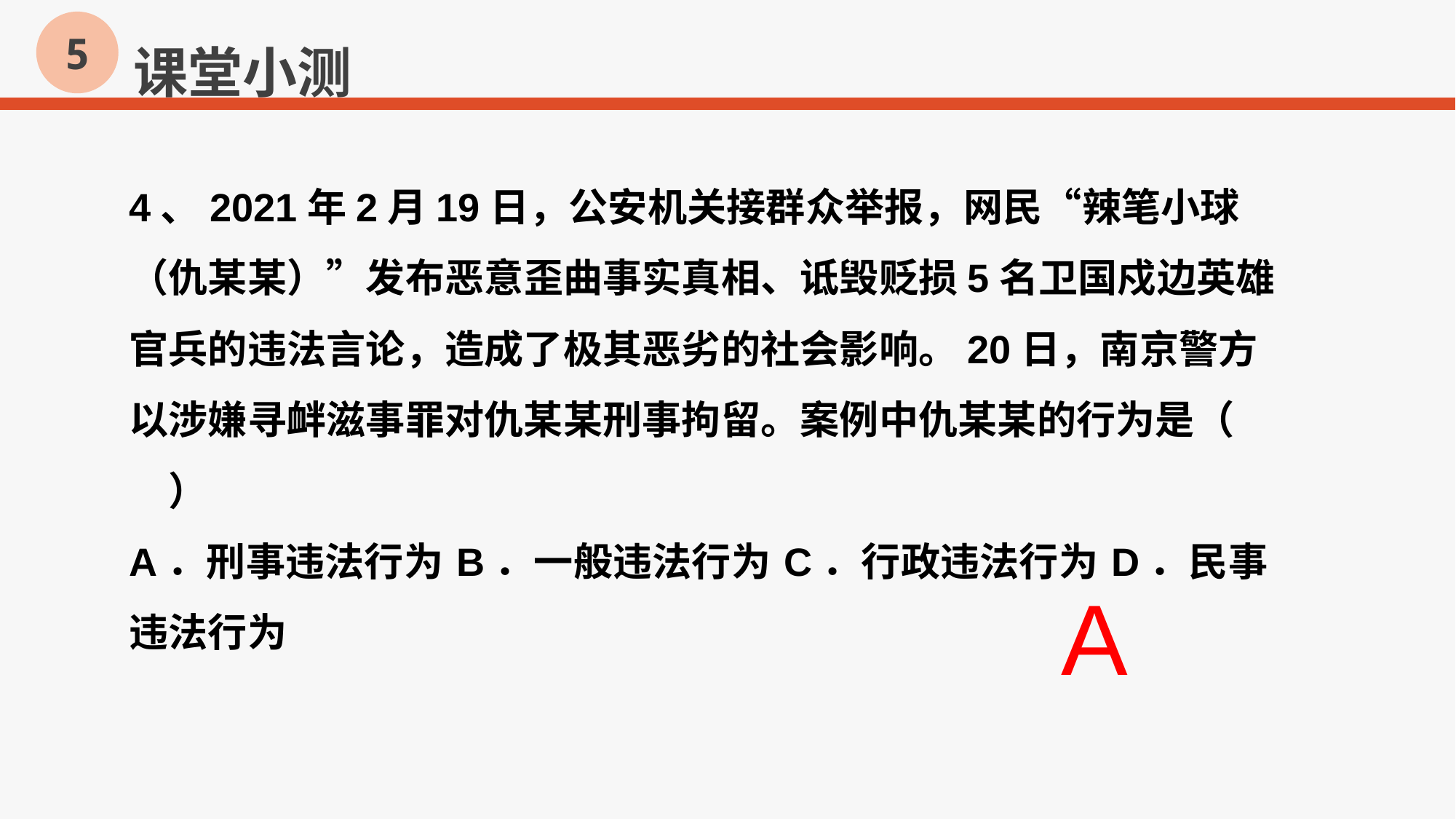

课堂小测
5

4、2021年2月19日，公安机关接群众举报，网民“辣笔小球（仇某某）”发布恶意歪曲事实真相、诋毁贬损5名卫国戍边英雄官兵的违法言论，造成了极其恶劣的社会影响。20日，南京警方以涉嫌寻衅滋事罪对仇某某刑事拘留。案例中仇某某的行为是（　　）
A．刑事违法行为	B．一般违法行为	C．行政违法行为	D．民事违法行为
A